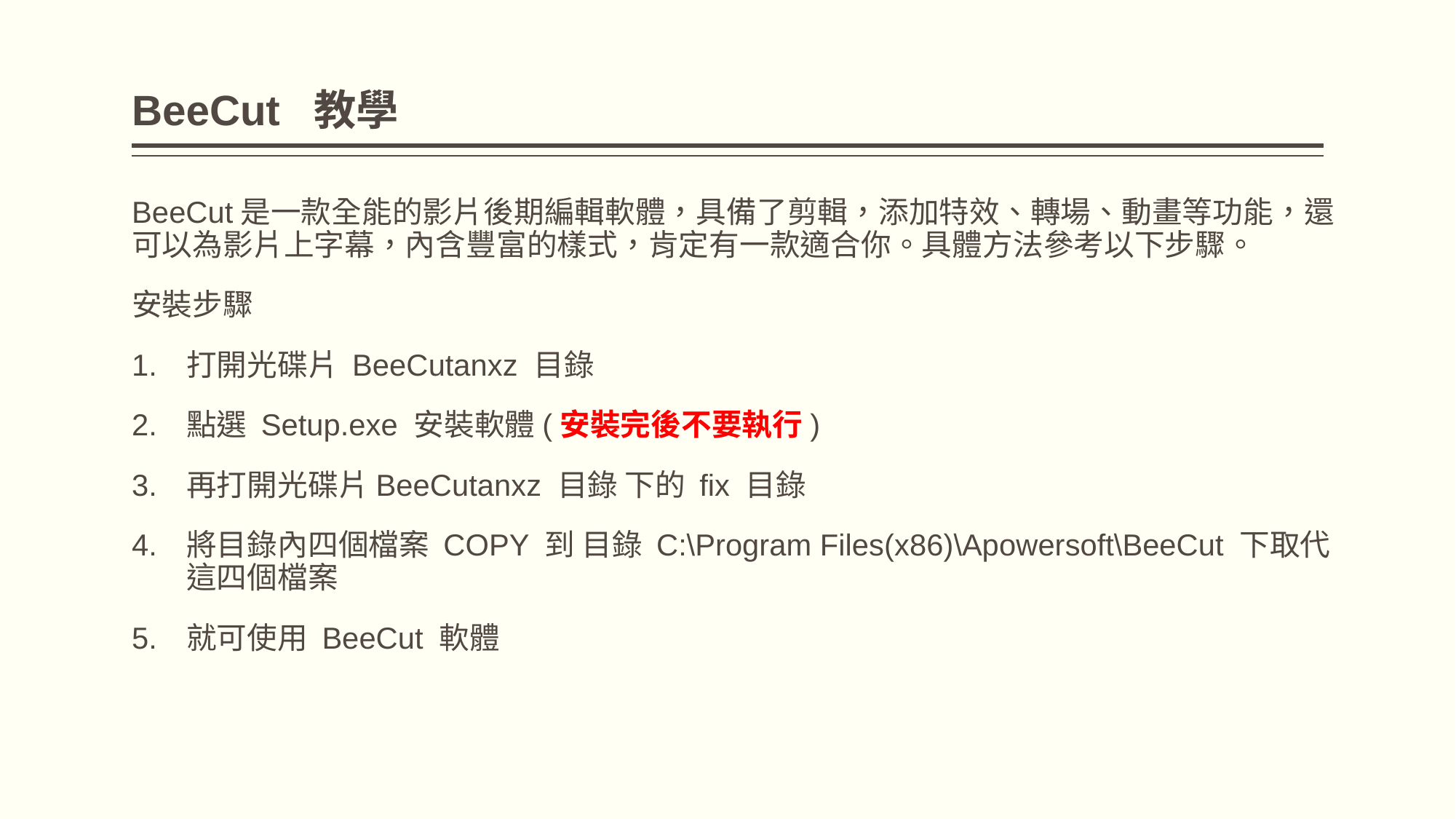

# BeeCut  教學
BeeCut是一款全能的影片後期編輯軟體，具備了剪輯，添加特效、轉場、動畫等功能，還可以為影片上字幕，內含豐富的樣式，肯定有一款適合你。具體方法參考以下步驟。
安裝步驟
打開光碟片 BeeCutanxz 目錄
點選 Setup.exe 安裝軟體(安裝完後不要執行)
再打開光碟片BeeCutanxz 目錄 下的 fix 目錄
將目錄內四個檔案 COPY 到 目錄 C:\Program Files(x86)\Apowersoft\BeeCut 下取代這四個檔案
就可使用 BeeCut 軟體